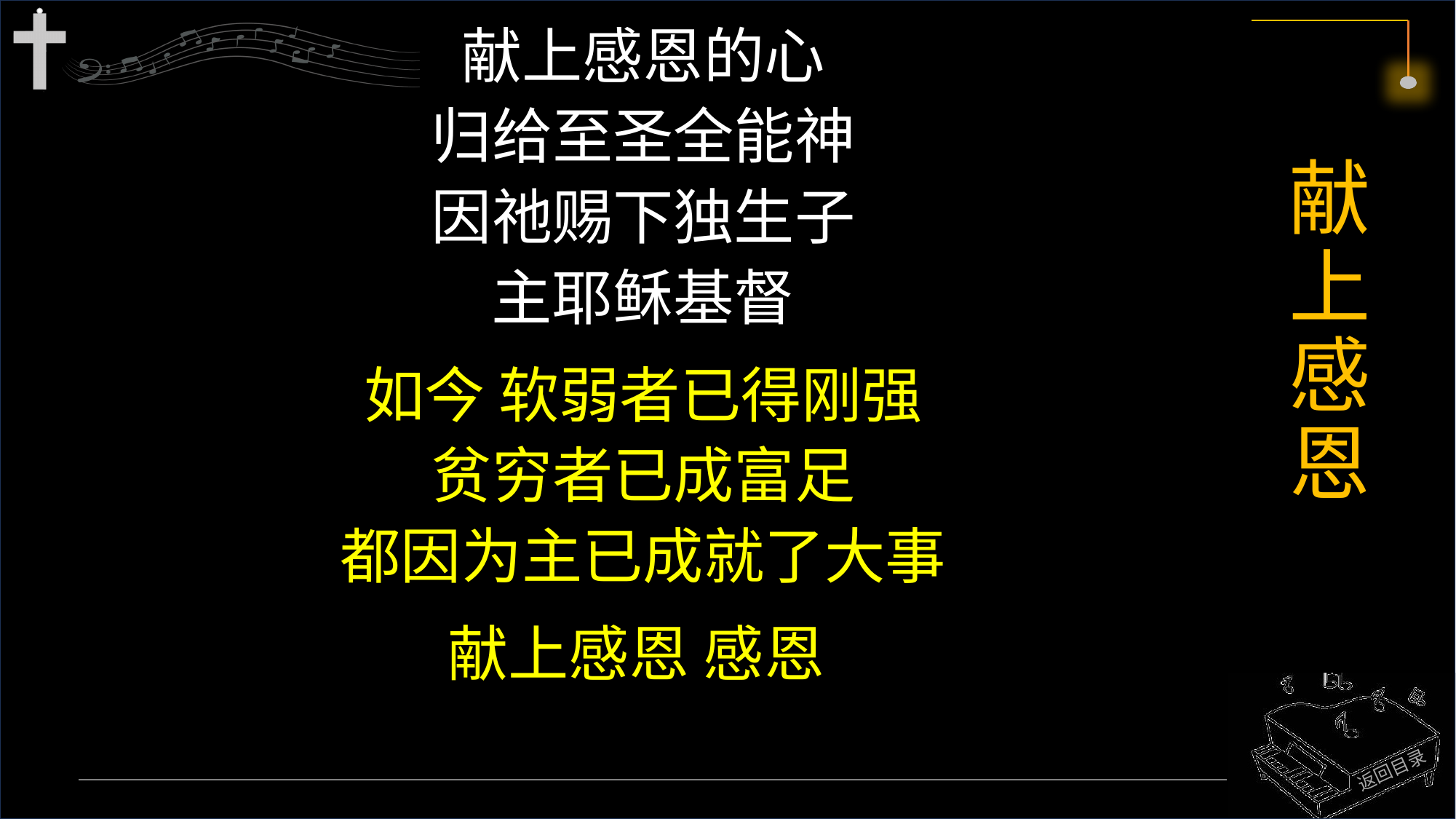

献上感恩的心
归给至圣全能神
因祂赐下独生子
主耶稣基督

如今 软弱者已得刚强
贫穷者已成富足
都因为主已成就了大事

献上感恩 感恩
# 献上感恩